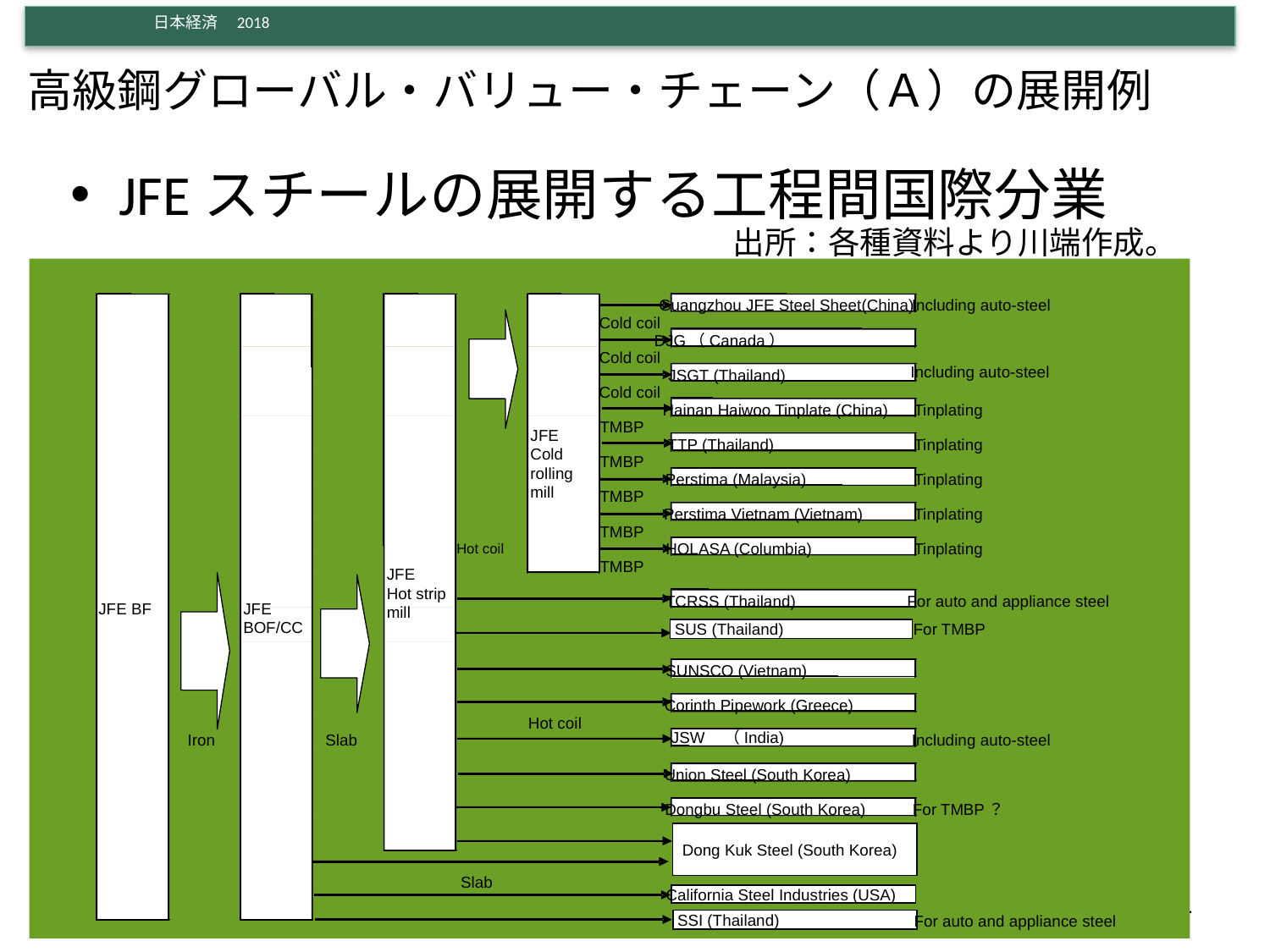

# 高級鋼グローバル・バリュー・チェーン（Ａ）の展開例
JFEスチールの展開する工程間国際分業
出所：各種資料より川端作成。

Guangzhou JFE Steel Sheet(China)
Including auto-steel

Cold coil

DJG（Canada）

Cold coil
Including auto-steel

JSGT (Thailand)

Cold coil

Hainan Haiwoo Tinplate (China)
Tinplating

TMBP
JFE
Cold rolling
mill

TTP (Thailand)
Tinplating

TMBP

Perstima (Malaysia)
Tinplating

TMBP

Perstima Vietnam (Vietnam)
Tinplating

TMBP

HOLASA (Columbia)
Tinplating
Hot coil

TMBP
JFE　Hot strip
mill

TCRSS (Thailand)
For auto and appliance steel
JFE BF
JFE BOF/CC

For TMBP

SUNSCO (Vietnam)

Corinth Pipework (Greece)

Hot coil
JSW　（India)

Iron
Slab
Including auto-steel

Union Steel (South Korea)

Dongbu Steel (South Korea)
For TMBP？

Dong Kuk Steel (South Korea)

Slab

California Steel Industries (USA)
 SSI (Thailand)
For auto and appliance steel

 SUS (Thailand)
41